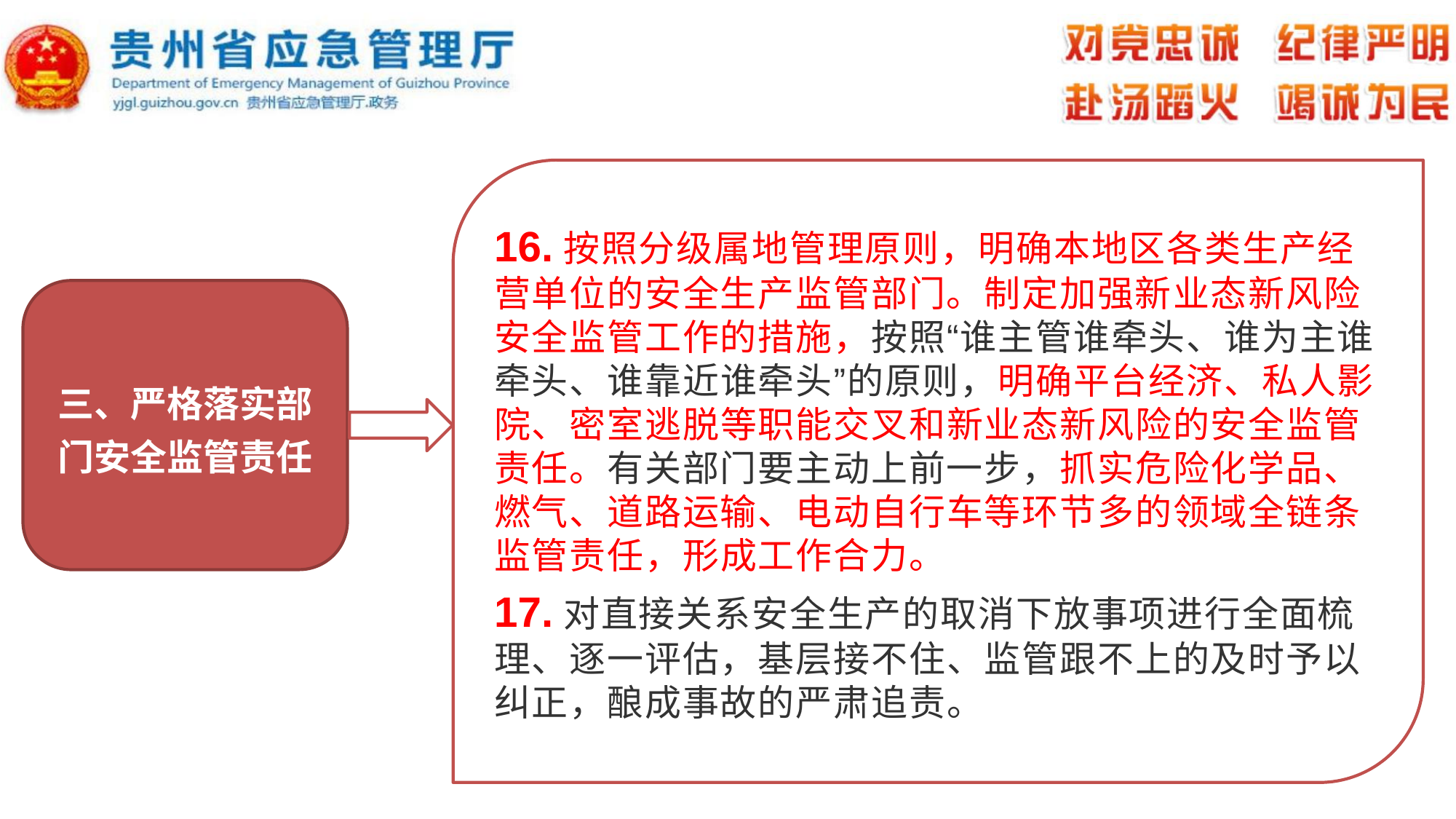

16.按照分级属地管理原则，明确本地区各类生产经营单位的安全生产监管部门。制定加强新业态新风险安全监管工作的措施，按照“谁主管谁牵头、谁为主谁牵头、谁靠近谁牵头”的原则，明确平台经济、私人影院、密室逃脱等职能交叉和新业态新风险的安全监管责任。有关部门要主动上前一步，抓实危险化学品、燃气、道路运输、电动自行车等环节多的领域全链条监管责任，形成工作合力。
17.对直接关系安全生产的取消下放事项进行全面梳理、逐一评估，基层接不住、监管跟不上的及时予以纠正，酿成事故的严肃追责。
三、严格落实部门安全监管责任